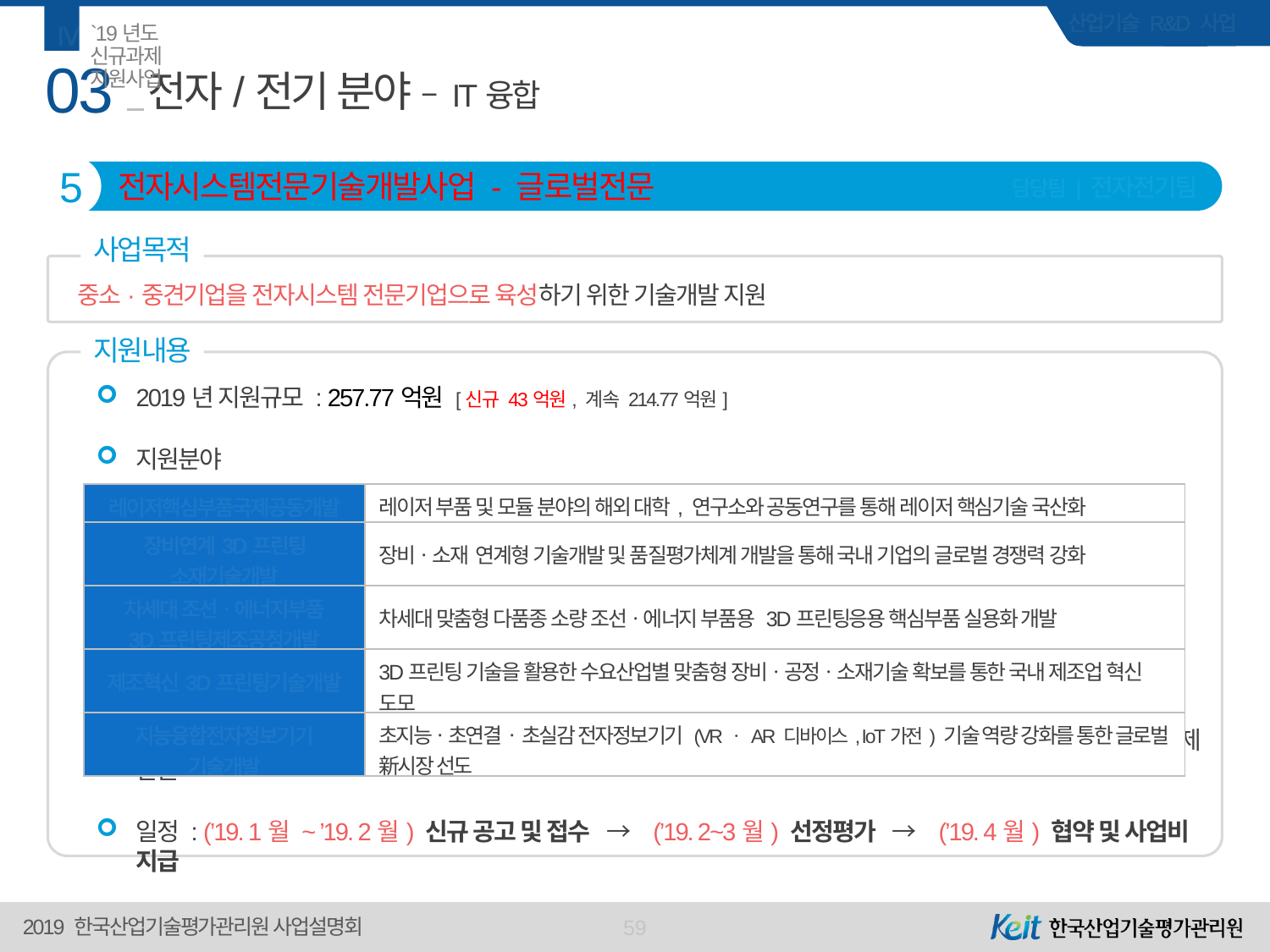

Ⅳ
`19년도 신규과제 지원사업
03
# 전자/전기 분야 – IT융합
5
전자시스템전문기술개발사업 - 글로벌전문
담당팀 | 전자전기팀
사업목적

중소·중견기업을 전자시스템 전문기업으로 육성하기 위한 기술개발 지원
지원내용

2019년 지원규모 : 257.77억원 [신규 43억원, 계속 214.77억원]

지원분야

중점추진사항  : 중소·중견기업 기술경쟁력 제고를 위한 지원 강화, 산업간 융합촉진을 위한 융합형 R&D 과제 발굴

일정 : (’19. 1월 ~ ’19. 2월) 신규 공고 및 접수   →   (’19. 2~3월) 선정평가   →   (’19. 4월) 협약 및 사업비 지급
| 레이저핵심부품국제공동개발 | 레이저 부품 및 모듈 분야의 해외 대학, 연구소와 공동연구를 통해 레이저 핵심기술 국산화 |
| --- | --- |
| 장비연계3D프린팅 소재기술개발 | 장비ㆍ소재 연계형 기술개발 및 품질평가체계 개발을 통해 국내 기업의 글로벌 경쟁력 강화 |
| 차세대 조선ㆍ에너지부품 3D프린팅제조공정개발 | 차세대 맞춤형 다품종 소량 조선ㆍ에너지 부품용 3D프린팅응용 핵심부품 실용화 개발 |
| 제조혁신3D프린팅기술개발 | 3D프린팅 기술을 활용한 수요산업별 맞춤형 장비ㆍ공정ㆍ소재기술 확보를 통한 국내 제조업 혁신 도모 |
| 지능융합전자정보기기 기술개발 | 초지능ㆍ초연결ㆍ초실감 전자정보기기 (VRㆍAR 디바이스, IoT가전) 기술 역량 강화를 통한 글로벌 新시장 선도 |
59